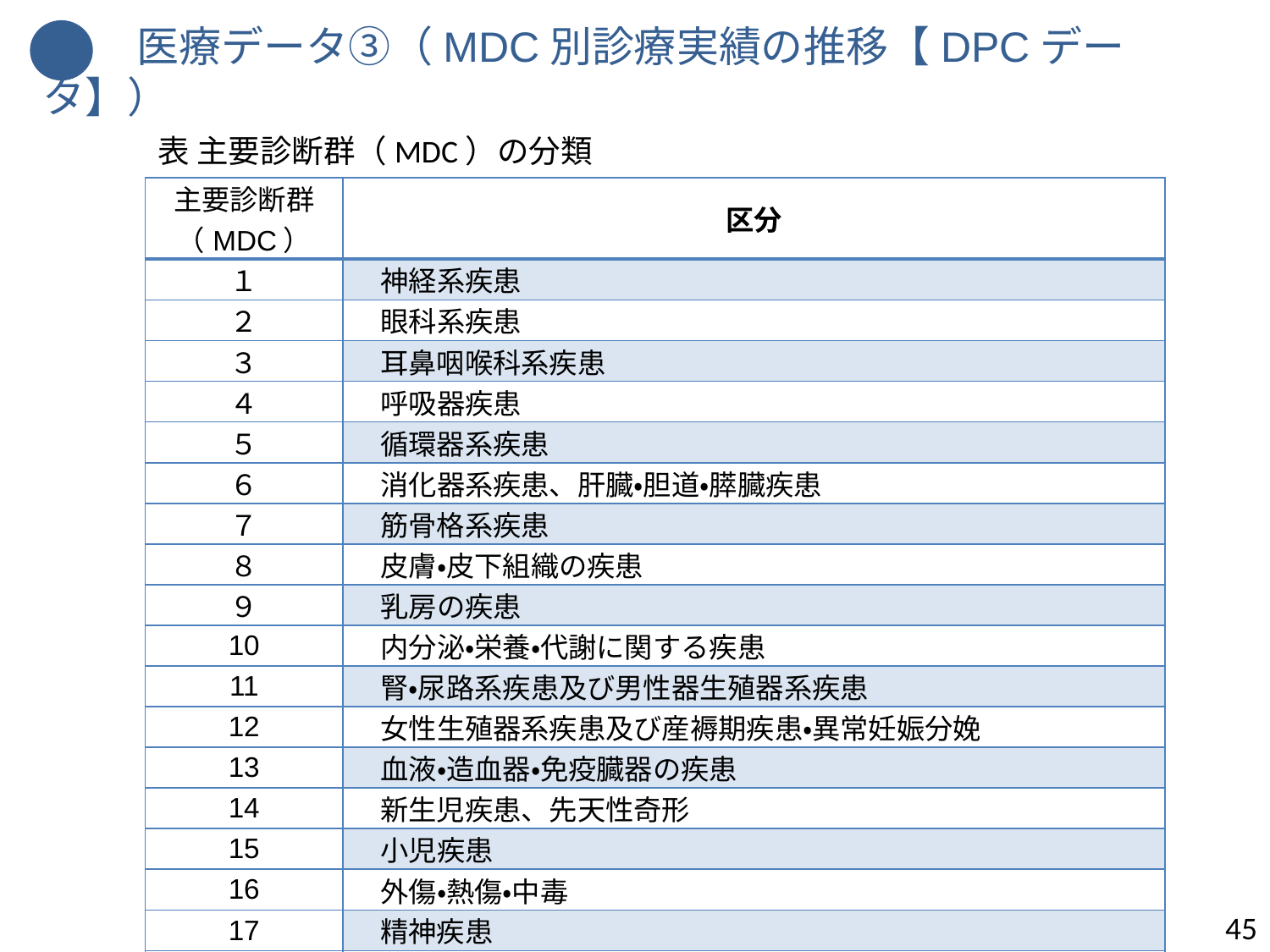

医療データ③（MDC別診療実績の推移【DPCデータ】）

表 主要診断群（MDC）の分類
| 主要診断群 （MDC） | 区分 |
| --- | --- |
| １ | 神経系疾患 |
| ２ | 眼科系疾患 |
| ３ | 耳鼻咽喉科系疾患 |
| ４ | 呼吸器疾患 |
| ５ | 循環器系疾患 |
| ６ | 消化器系疾患、肝臓・胆道・膵臓疾患 |
| ７ | 筋骨格系疾患 |
| ８ | 皮膚・皮下組織の疾患 |
| ９ | 乳房の疾患 |
| 10 | 内分泌・栄養・代謝に関する疾患 |
| 11 | 腎・尿路系疾患及び男性器生殖器系疾患 |
| 12 | 女性生殖器系疾患及び産褥期疾患・異常妊娠分娩 |
| 13 | 血液・造血器・免疫臓器の疾患 |
| 14 | 新生児疾患、先天性奇形 |
| 15 | 小児疾患 |
| 16 | 外傷・熱傷・中毒 |
| 17 | 精神疾患 |
| 18 | その他の疾患 |
45